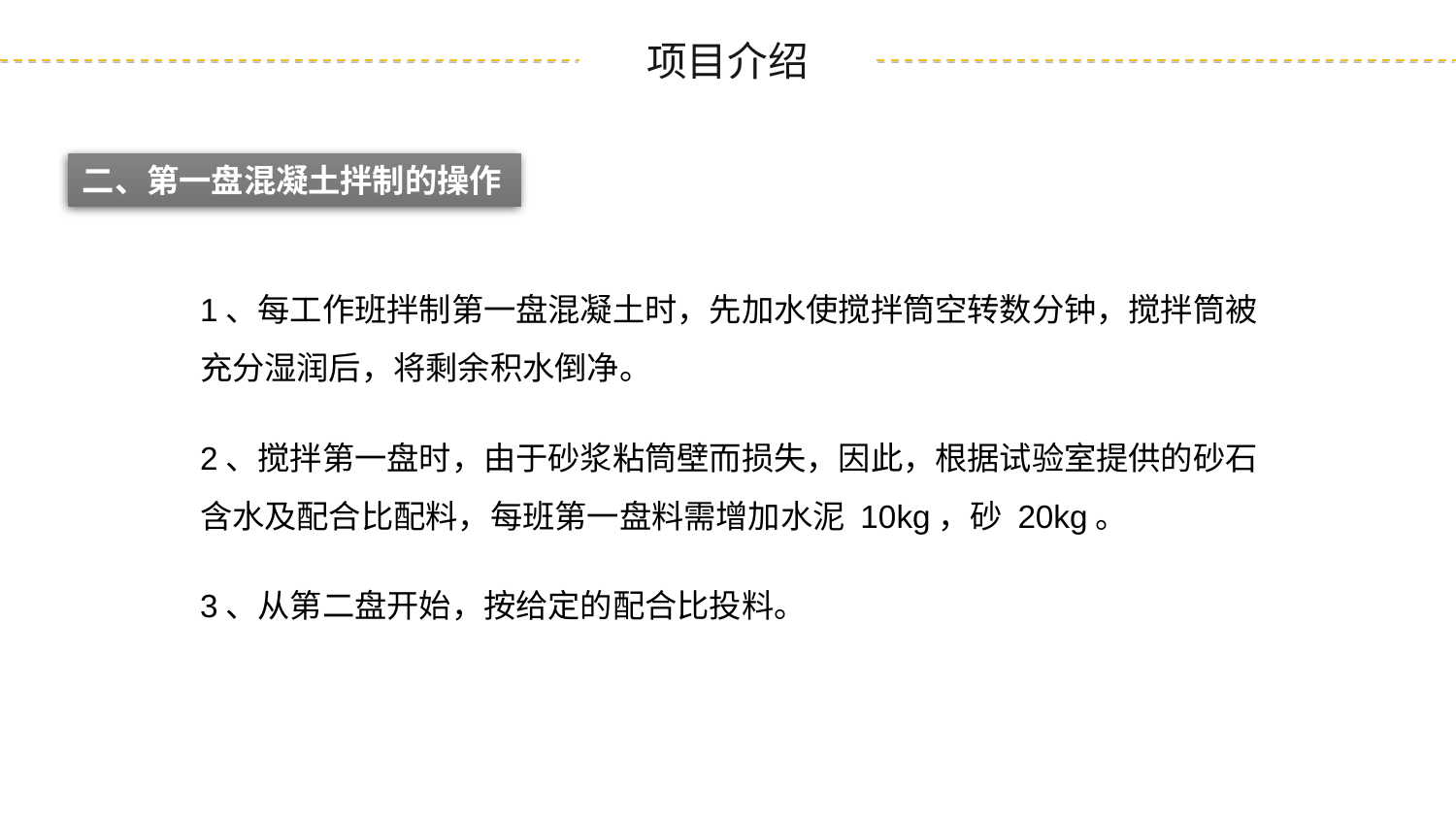

二、第一盘混凝土拌制的操作
1、每工作班拌制第一盘混凝土时，先加水使搅拌筒空转数分钟，搅拌筒被充分湿润后，将剩余积水倒净。
2、搅拌第一盘时，由于砂浆粘筒壁而损失，因此，根据试验室提供的砂石含水及配合比配料，每班第一盘料需增加水泥 10kg，砂 20kg。
3、从第二盘开始，按给定的配合比投料。